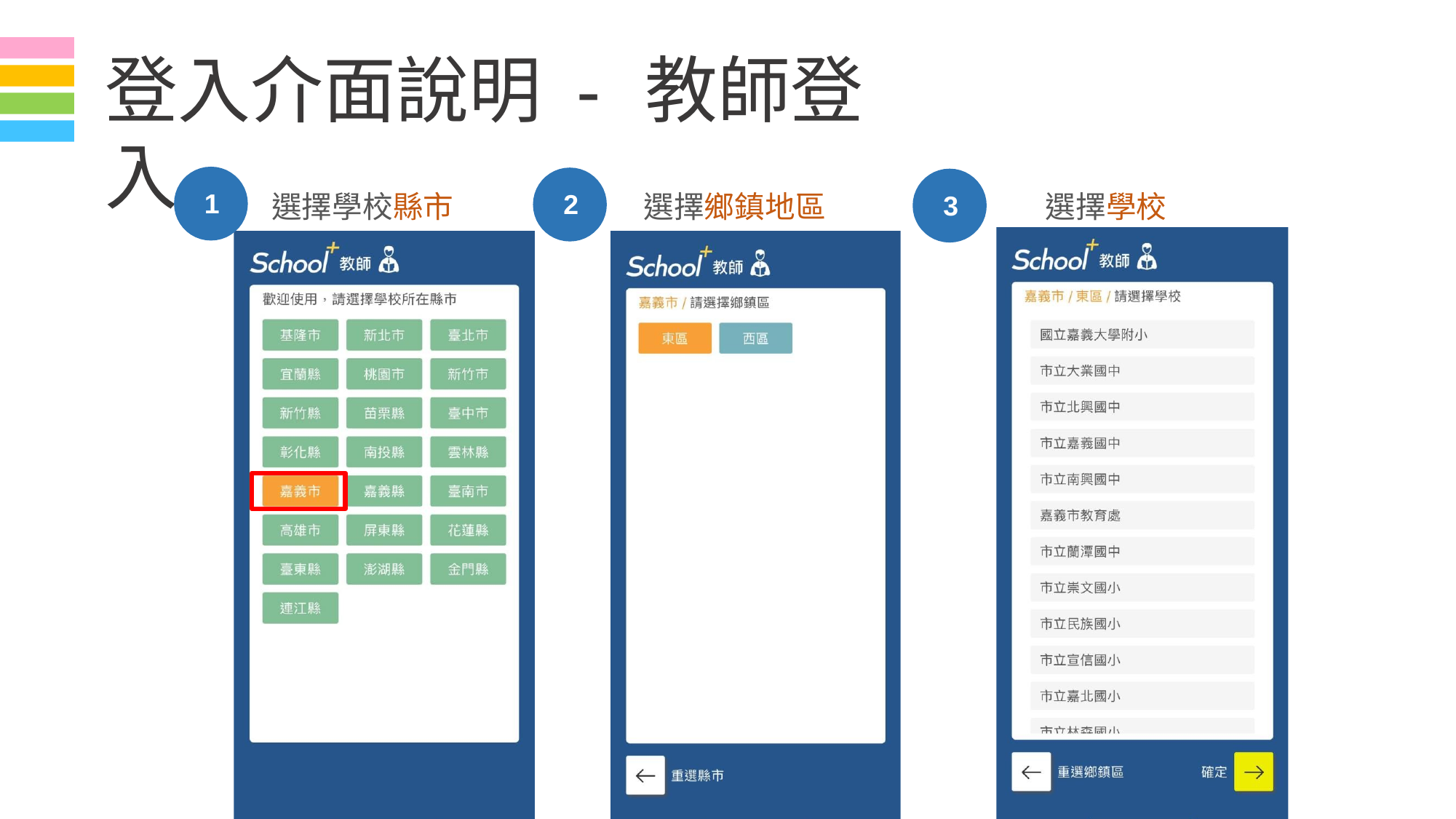

# 登入介面說明 - 教師登入

1
2
選擇學校縣市
選擇鄉鎮地區
選擇學校
3